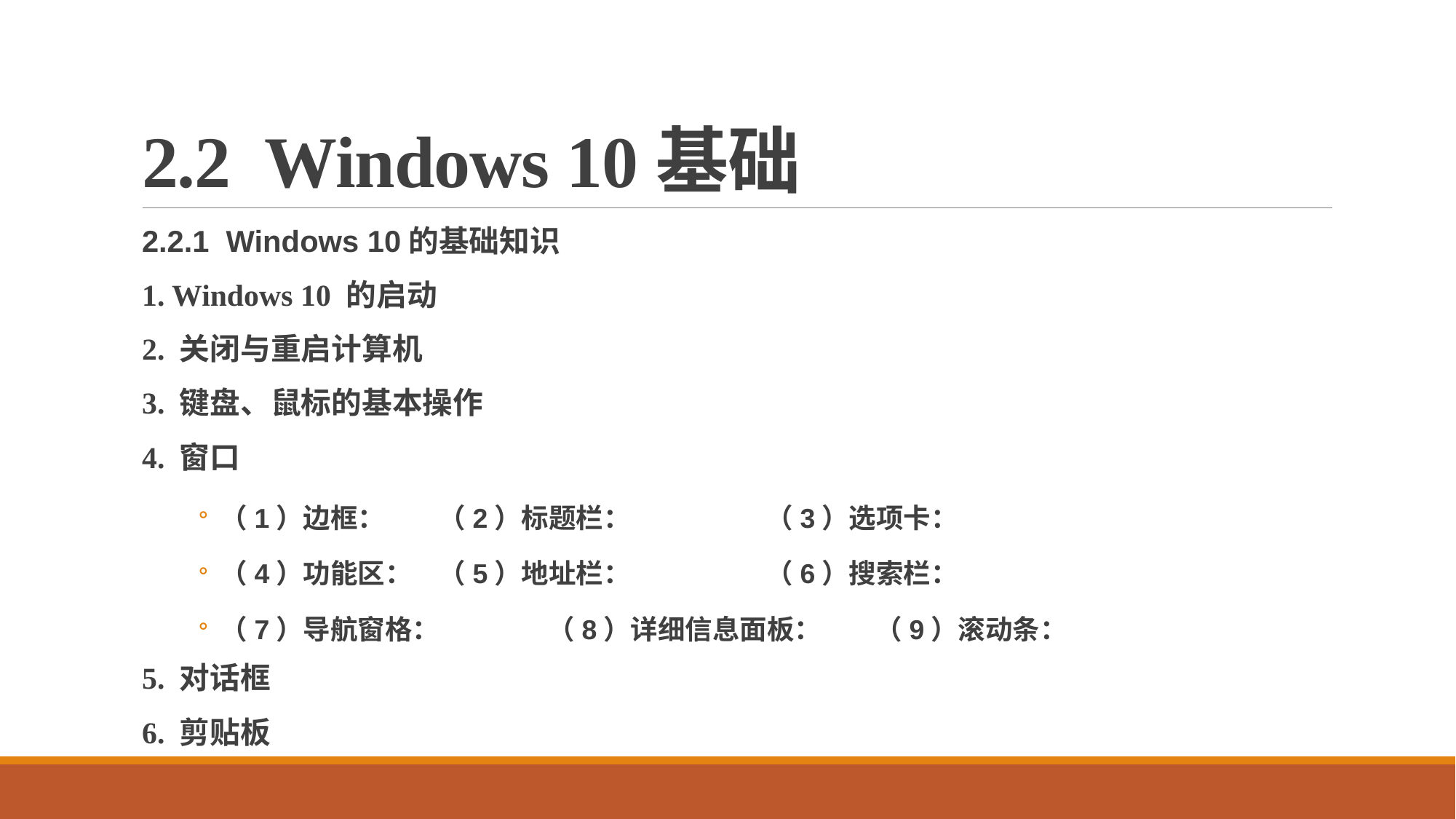

# 2.2  Windows 10基础
2.2.1  Windows 10的基础知识
1. Windows 10 的启动
2. 关闭与重启计算机
3. 键盘、鼠标的基本操作
4. 窗口
（1）边框：	（2）标题栏：		（3）选项卡：
（4）功能区：	（5）地址栏：		（6）搜索栏：
（7）导航窗格：	（8）详细信息面板：	（9）滚动条：
5. 对话框
6. 剪贴板